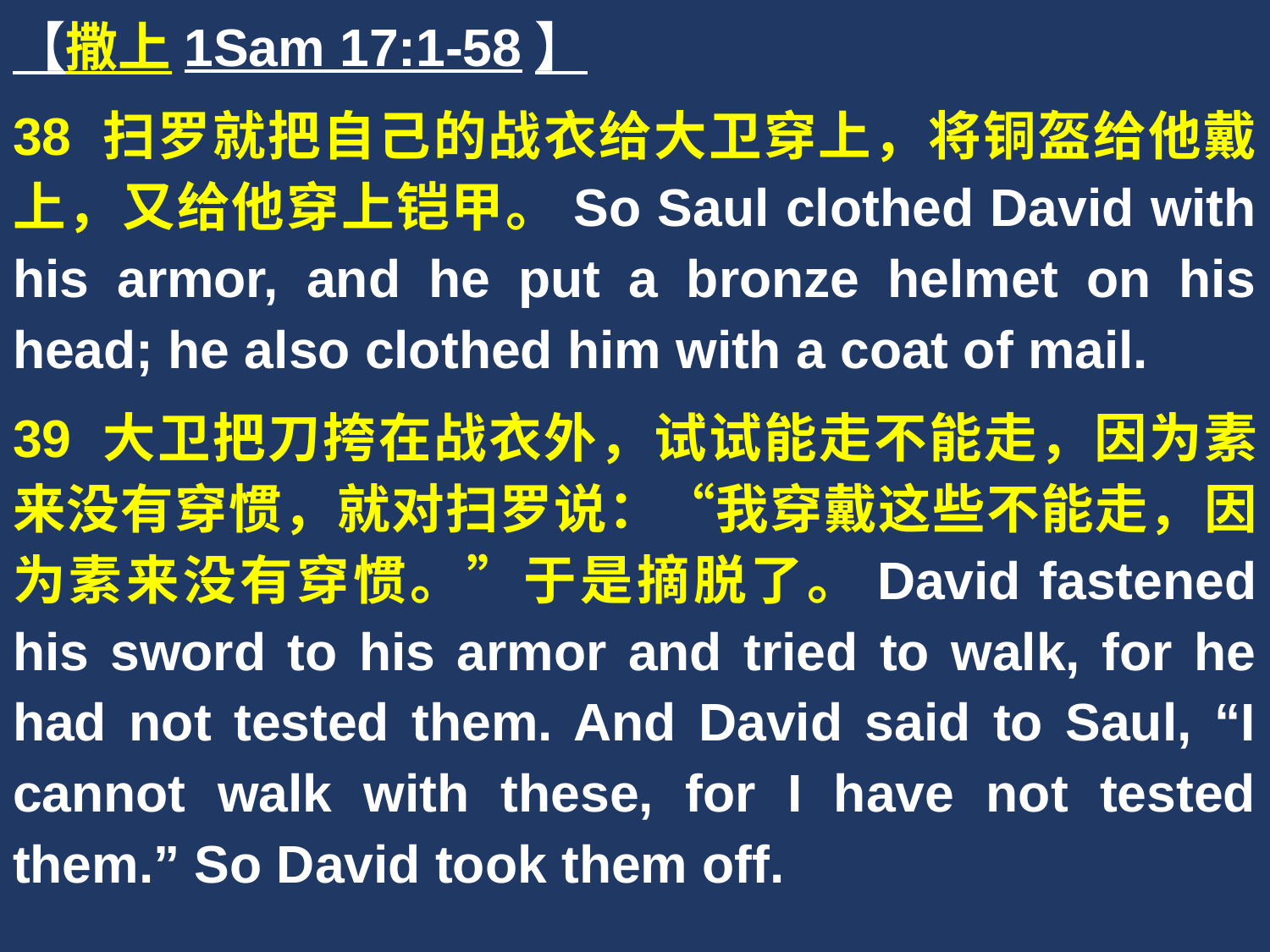

【撒上1Sam 17:1-58】
38 扫罗就把自己的战衣给大卫穿上，将铜盔给他戴上，又给他穿上铠甲。So Saul clothed David with his armor, and he put a bronze helmet on his head; he also clothed him with a coat of mail.
39 大卫把刀挎在战衣外，试试能走不能走，因为素来没有穿惯，就对扫罗说：“我穿戴这些不能走，因为素来没有穿惯。”于是摘脱了。David fastened his sword to his armor and tried to walk, for he had not tested them. And David said to Saul, “I cannot walk with these, for I have not tested them.” So David took them off.